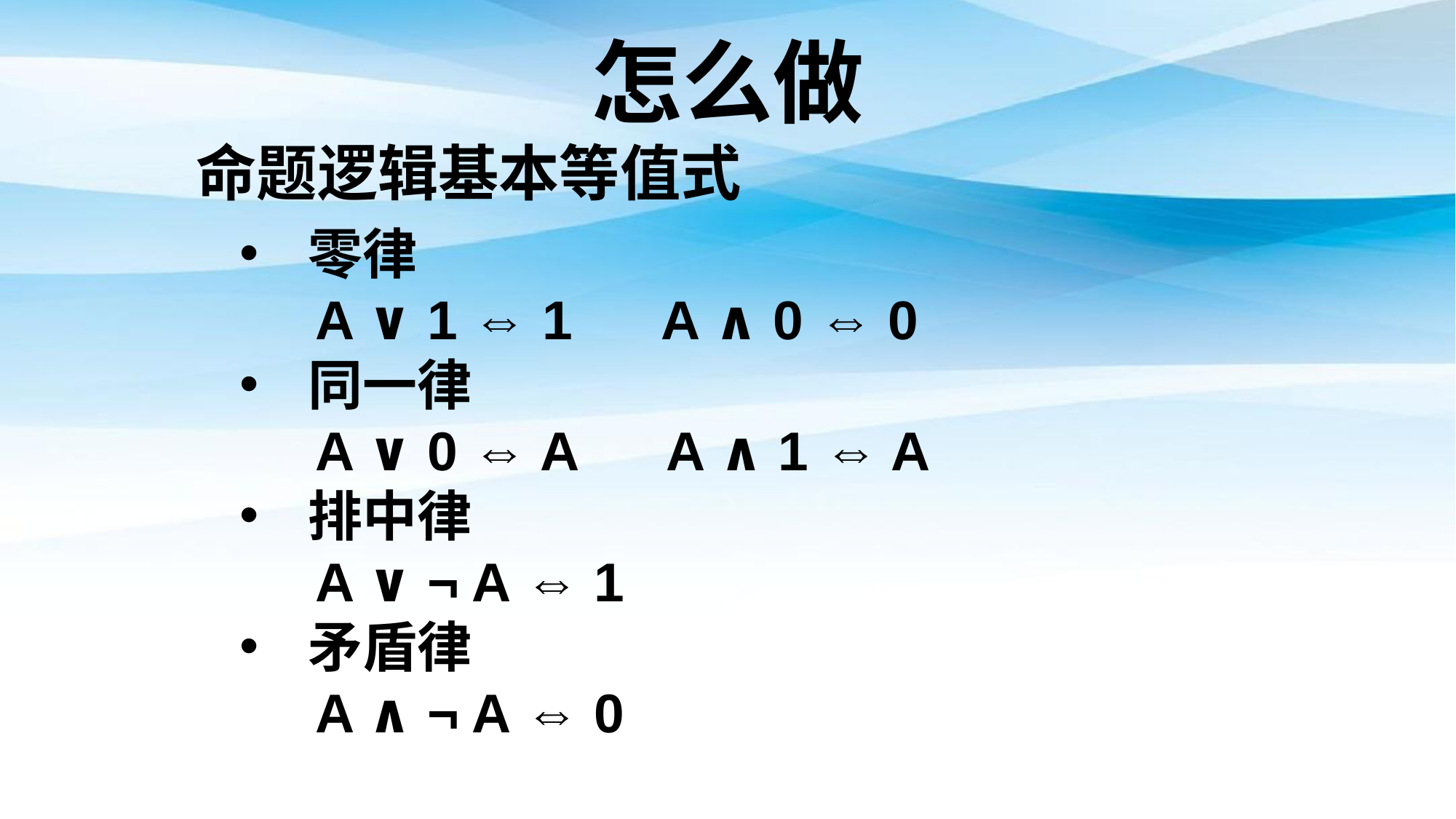

怎么做
命题逻辑基本等值式
零律
     A ∨ 1 ⇔ 1      A ∧ 0 ⇔ 0
同一律
     A ∨ 0 ⇔ A      A ∧ 1 ⇔ A
排中律
     A ∨ ¬ A ⇔ 1
矛盾律
     A ∧ ¬ A ⇔ 0